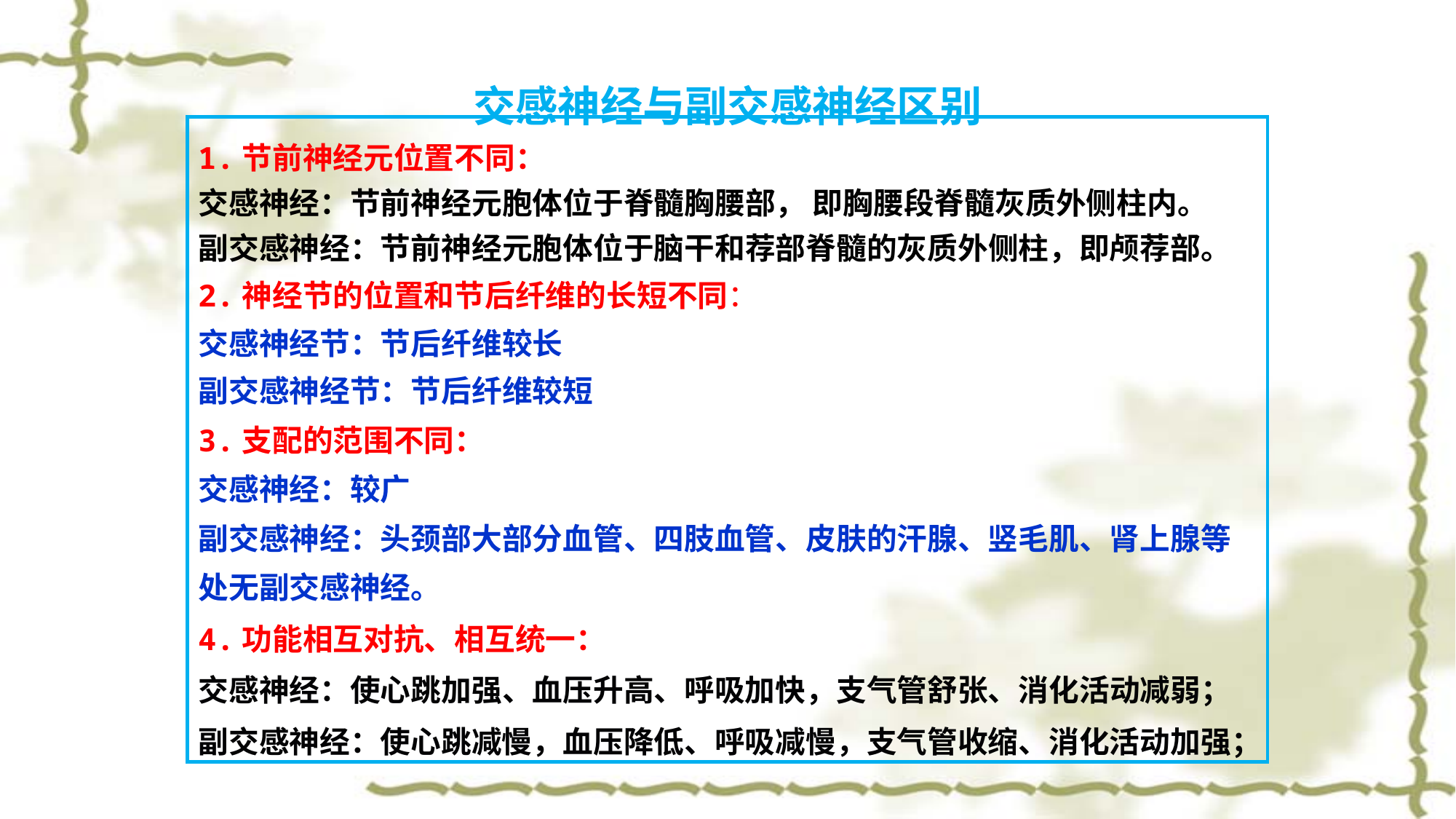

交感神经与副交感神经区别
1.节前神经元位置不同：
交感神经：节前神经元胞体位于脊髓胸腰部， 即胸腰段脊髓灰质外侧柱内。
副交感神经：节前神经元胞体位于脑干和荐部脊髓的灰质外侧柱，即颅荐部。
2.神经节的位置和节后纤维的长短不同：
交感神经节：节后纤维较长
副交感神经节：节后纤维较短
3.支配的范围不同：
交感神经：较广
副交感神经：头颈部大部分血管、四肢血管、皮肤的汗腺、竖毛肌、肾上腺等处无副交感神经。
4.功能相互对抗、相互统一：
交感神经：使心跳加强、血压升高、呼吸加快，支气管舒张、消化活动减弱；
副交感神经：使心跳减慢，血压降低、呼吸减慢，支气管收缩、消化活动加强；